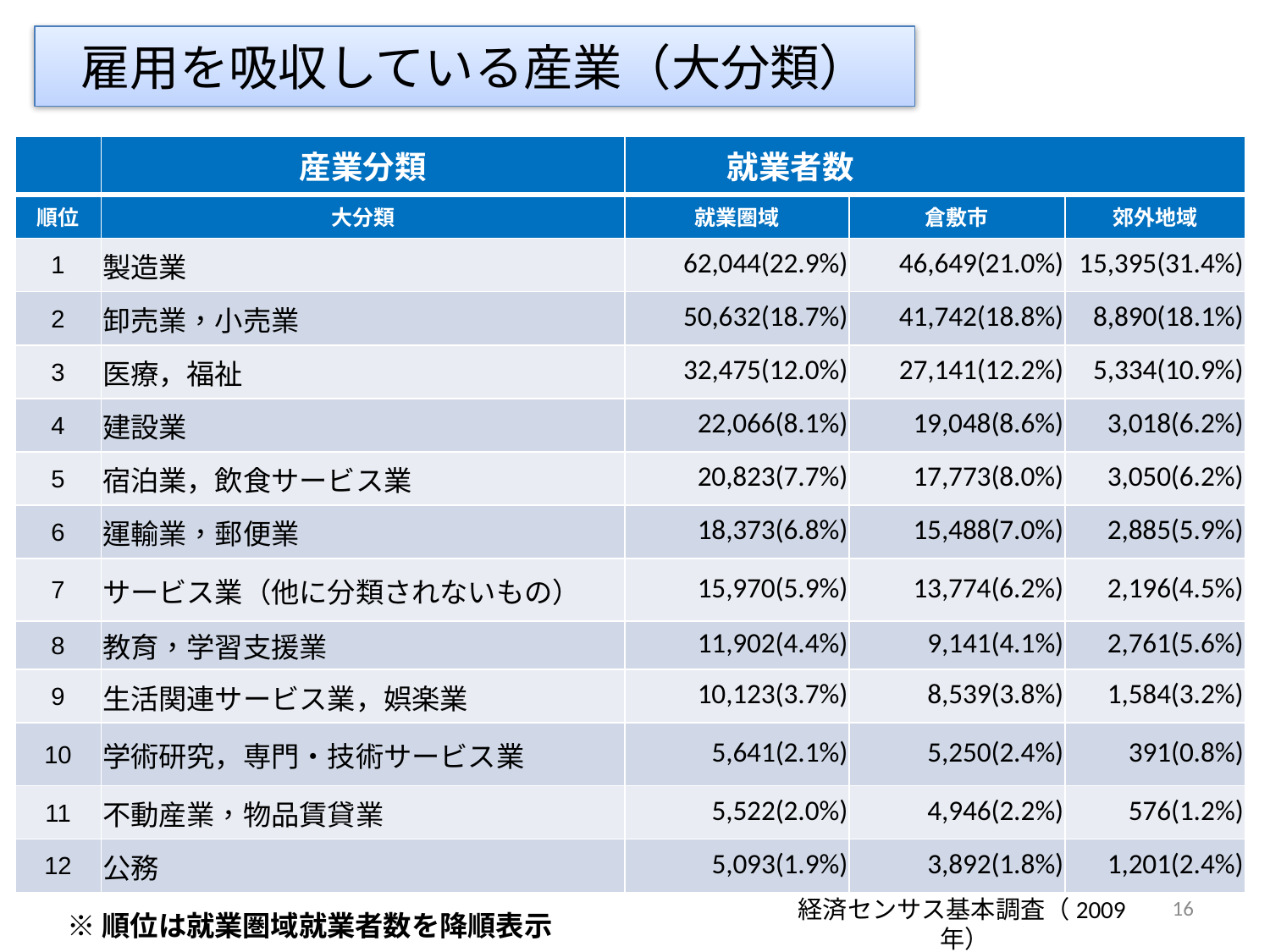

雇用を吸収している産業（大分類）
|  | 産業分類 | 就業者数 |  |  |
| --- | --- | --- | --- | --- |
| 順位 | 大分類 | 就業圏域 | 倉敷市 | 郊外地域 |
| 1 | 製造業 | 62,044(22.9%) | 46,649(21.0%) | 15,395(31.4%) |
| 2 | 卸売業，小売業 | 50,632(18.7%) | 41,742(18.8%) | 8,890(18.1%) |
| 3 | 医療，福祉 | 32,475(12.0%) | 27,141(12.2%) | 5,334(10.9%) |
| 4 | 建設業 | 22,066(8.1%) | 19,048(8.6%) | 3,018(6.2%) |
| 5 | 宿泊業，飲食サービス業 | 20,823(7.7%) | 17,773(8.0%) | 3,050(6.2%) |
| 6 | 運輸業，郵便業 | 18,373(6.8%) | 15,488(7.0%) | 2,885(5.9%) |
| 7 | サービス業（他に分類されないもの） | 15,970(5.9%) | 13,774(6.2%) | 2,196(4.5%) |
| 8 | 教育，学習支援業 | 11,902(4.4%) | 9,141(4.1%) | 2,761(5.6%) |
| 9 | 生活関連サービス業，娯楽業 | 10,123(3.7%) | 8,539(3.8%) | 1,584(3.2%) |
| 10 | 学術研究，専門・技術サービス業 | 5,641(2.1%) | 5,250(2.4%) | 391(0.8%) |
| 11 | 不動産業，物品賃貸業 | 5,522(2.0%) | 4,946(2.2%) | 576(1.2%) |
| 12 | 公務 | 5,093(1.9%) | 3,892(1.8%) | 1,201(2.4%) |
16
経済センサス基本調査（2009年）
※順位は就業圏域就業者数を降順表示